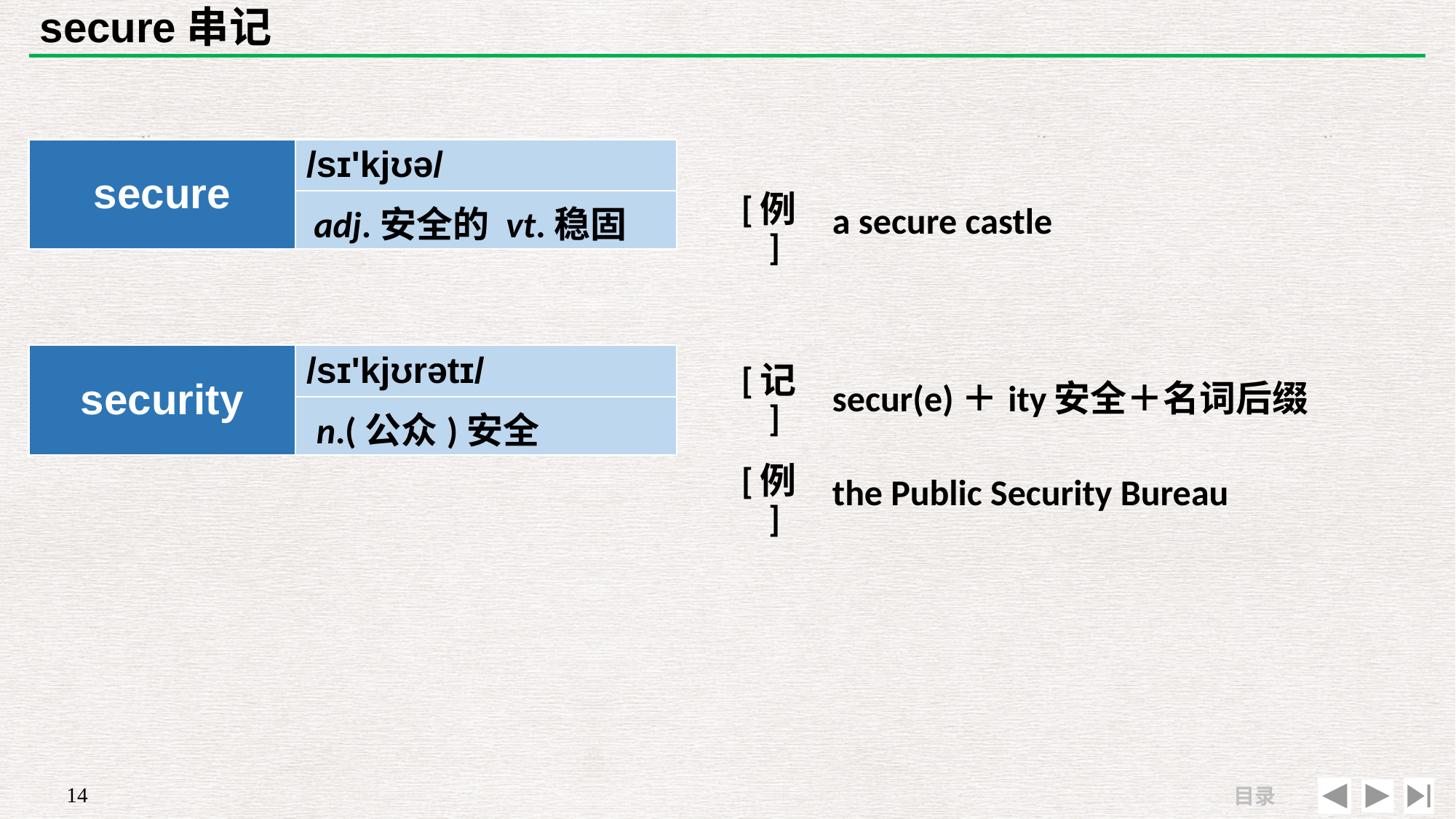

# secure串记

|  |  |
| --- | --- |
| [例] | a secure castle |
| secure | /sɪ'kjʊə/ |
| --- | --- |
|  |  |
adj.安全的 vt.稳固
| security | /sɪ'kjʊrətɪ/ |
| --- | --- |
|  |  |
| [记] | secur(e)＋ity安全＋名词后缀 |
| --- | --- |
| [例] | the Public Security Bureau |
n.(公众)安全